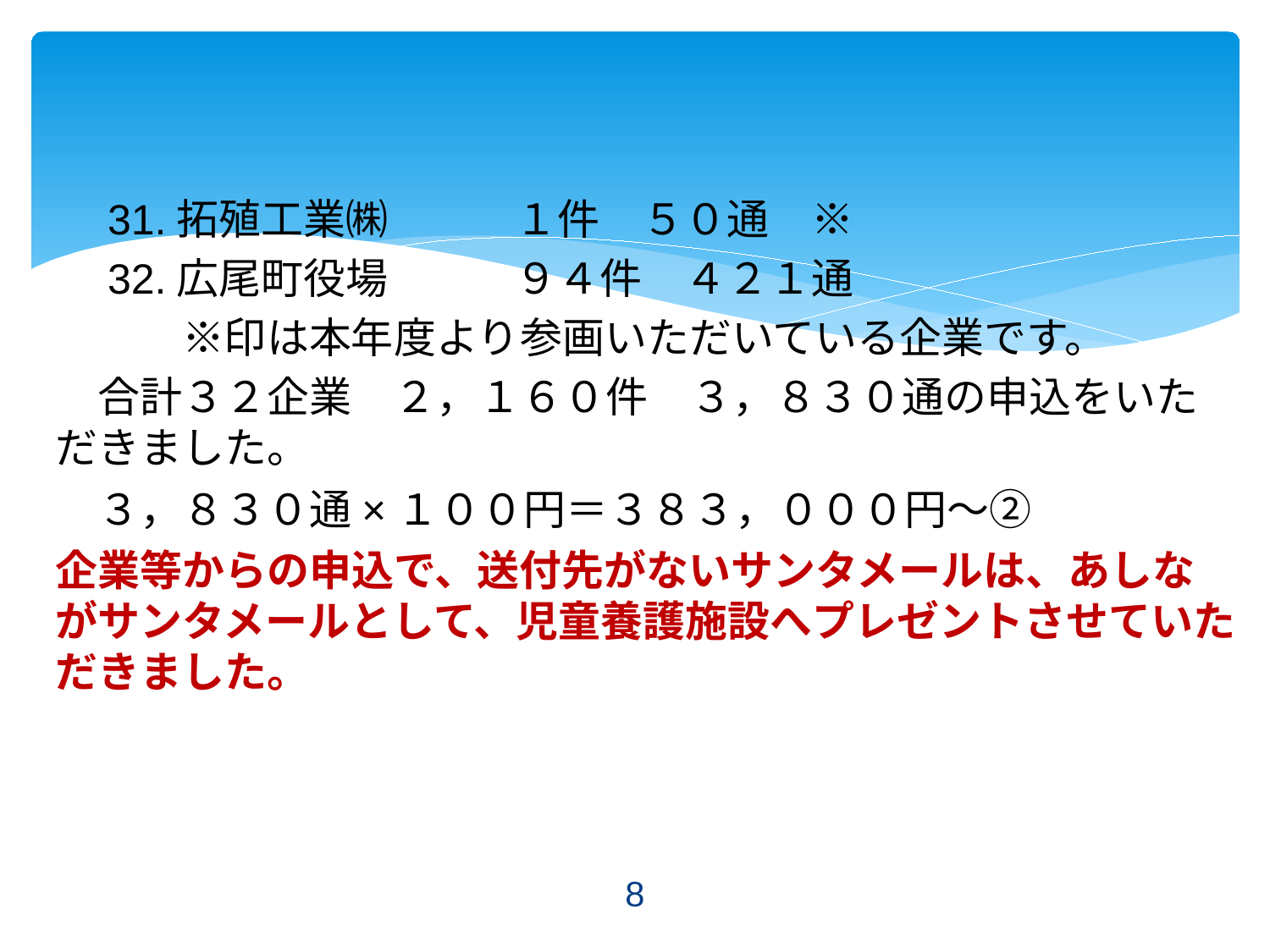

31.拓殖工業㈱　　　１件　５０通　※
　32.広尾町役場　　　９４件　４２１通
　　　※印は本年度より参画いただいている企業です。
　合計３２企業　２，１６０件　３，８３０通の申込をいただきました。
　３，８３０通×１００円＝３８３，０００円～②
企業等からの申込で、送付先がないサンタメールは、あしながサンタメールとして、児童養護施設へプレゼントさせていただきました。

8